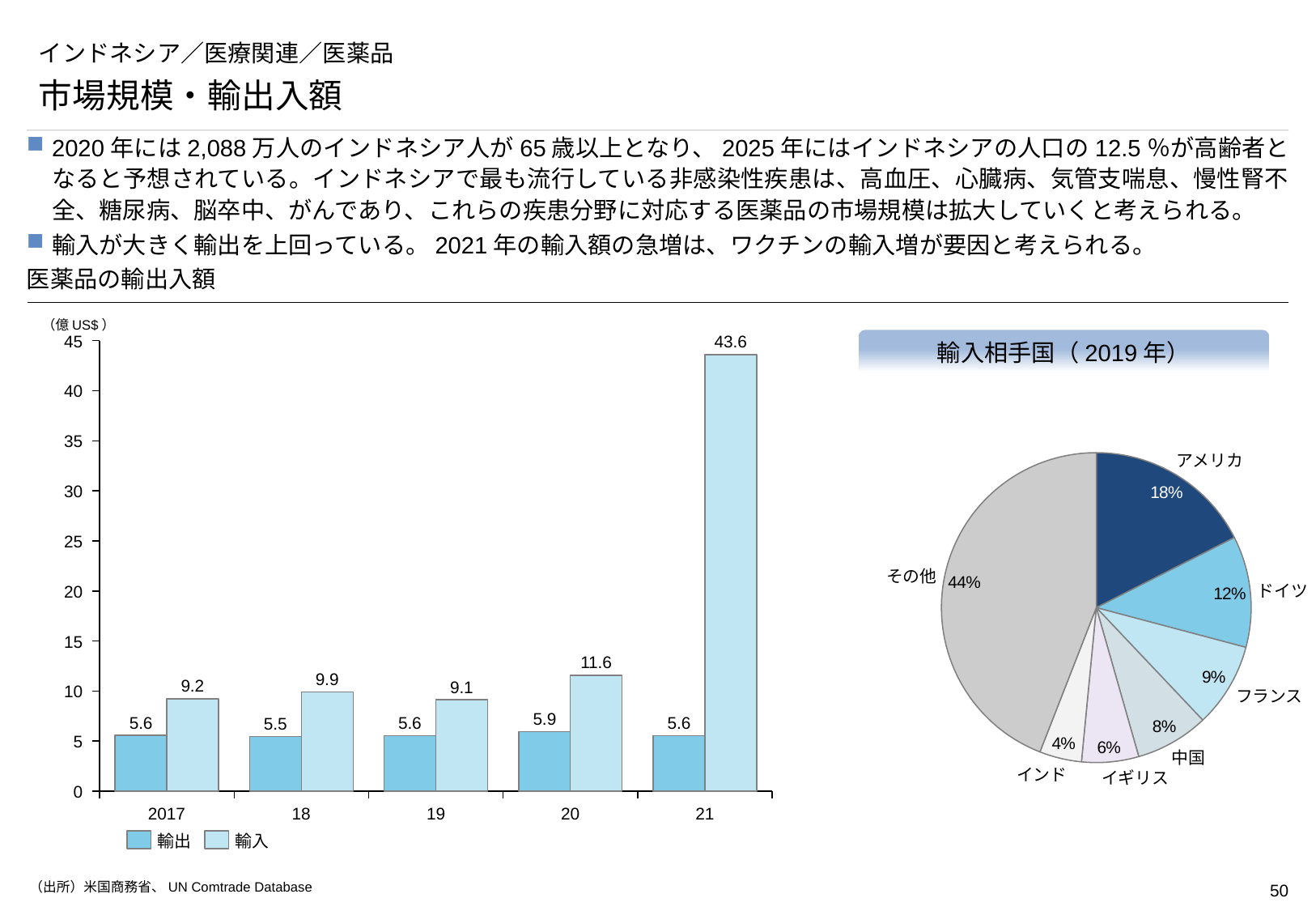

# インドネシア／医療関連／医薬品
市場規模・輸出入額
2020年には2,088万人のインドネシア人が65歳以上となり、2025年にはインドネシアの人口の12.5％が高齢者となると予想されている。インドネシアで最も流行している非感染性疾患は、高血圧、心臓病、気管支喘息、慢性腎不全、糖尿病、脳卒中、がんであり、これらの疾患分野に対応する医薬品の市場規模は拡大していくと考えられる。
輸入が大きく輸出を上回っている。2021年の輸入額の急増は、ワクチンの輸入増が要因と考えられる。
医薬品の輸出入額
（億US$）

### Chart

| Category |  |  |
|---|---|---|
輸入相手国（2019年）
45
43.6
40
35

### Chart

| Category |  |
|---|---|
アメリカ
30
25
その他
ドイツ
20
15
11.6
9.9
9.2
9.1
10
フランス
5.9
5.6
5.6
5.6
5.5
5
中国
インド
イギリス
0
2017
18
19
20
21
輸出
輸入

（出所）米国商務省、UN Comtrade Database